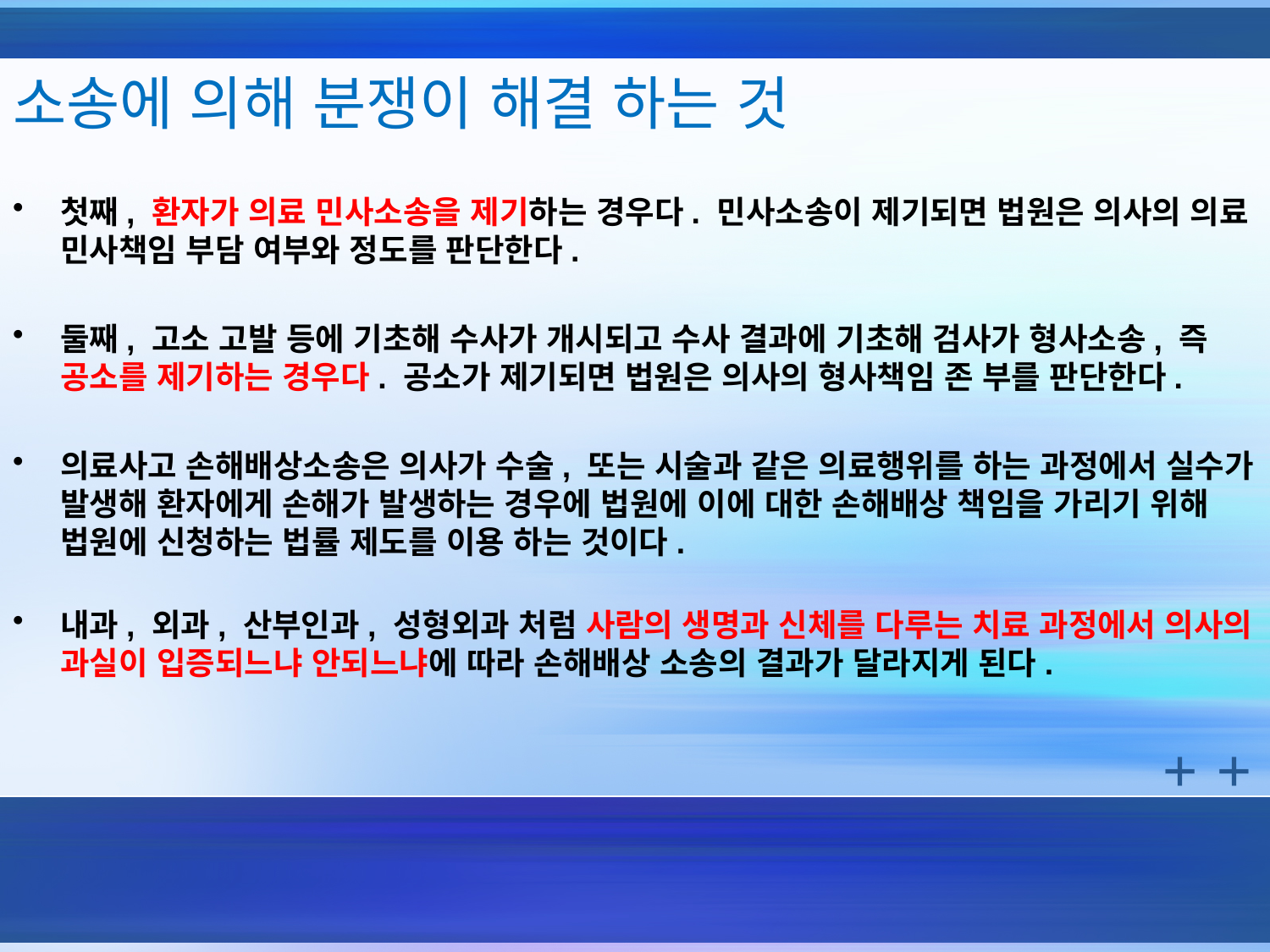

# 소송에 의해 분쟁이 해결 하는 것
첫째, 환자가 의료 민사소송을 제기하는 경우다. 민사소송이 제기되면 법원은 의사의 의료 민사책임 부담 여부와 정도를 판단한다.

둘째, 고소 고발 등에 기초해 수사가 개시되고 수사 결과에 기초해 검사가 형사소송, 즉 공소를 제기하는 경우다. 공소가 제기되면 법원은 의사의 형사책임 존 부를 판단한다.

의료사고 손해배상소송은 의사가 수술, 또는 시술과 같은 의료행위를 하는 과정에서 실수가 발생해 환자에게 손해가 발생하는 경우에 법원에 이에 대한 손해배상 책임을 가리기 위해 법원에 신청하는 법률 제도를 이용 하는 것이다.
내과, 외과, 산부인과, 성형외과 처럼 사람의 생명과 신체를 다루는 치료 과정에서 의사의 과실이 입증되느냐 안되느냐에 따라 손해배상 소송의 결과가 달라지게 된다.